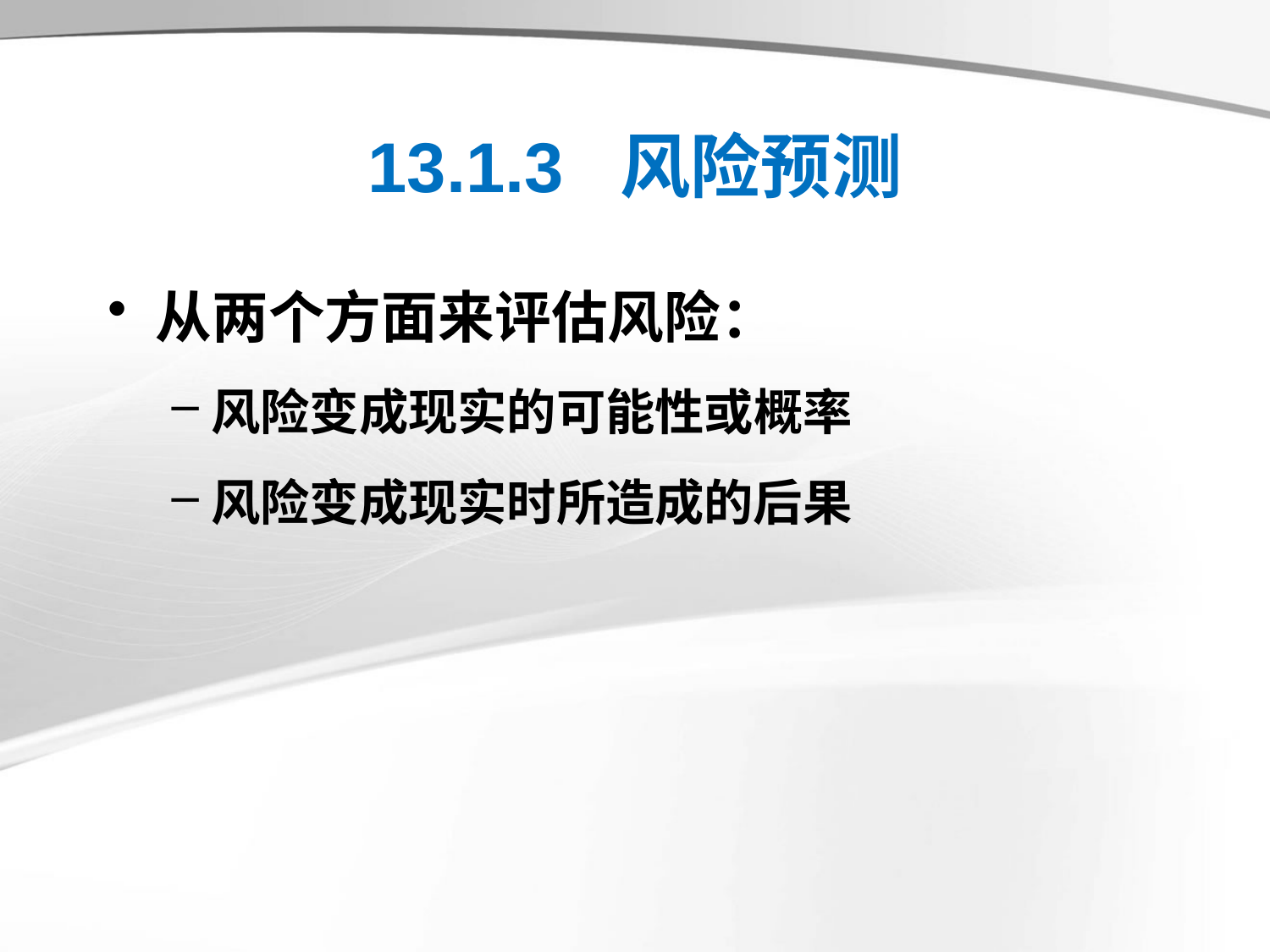

# 13.1.3  风险预测
从两个方面来评估风险：
风险变成现实的可能性或概率
风险变成现实时所造成的后果